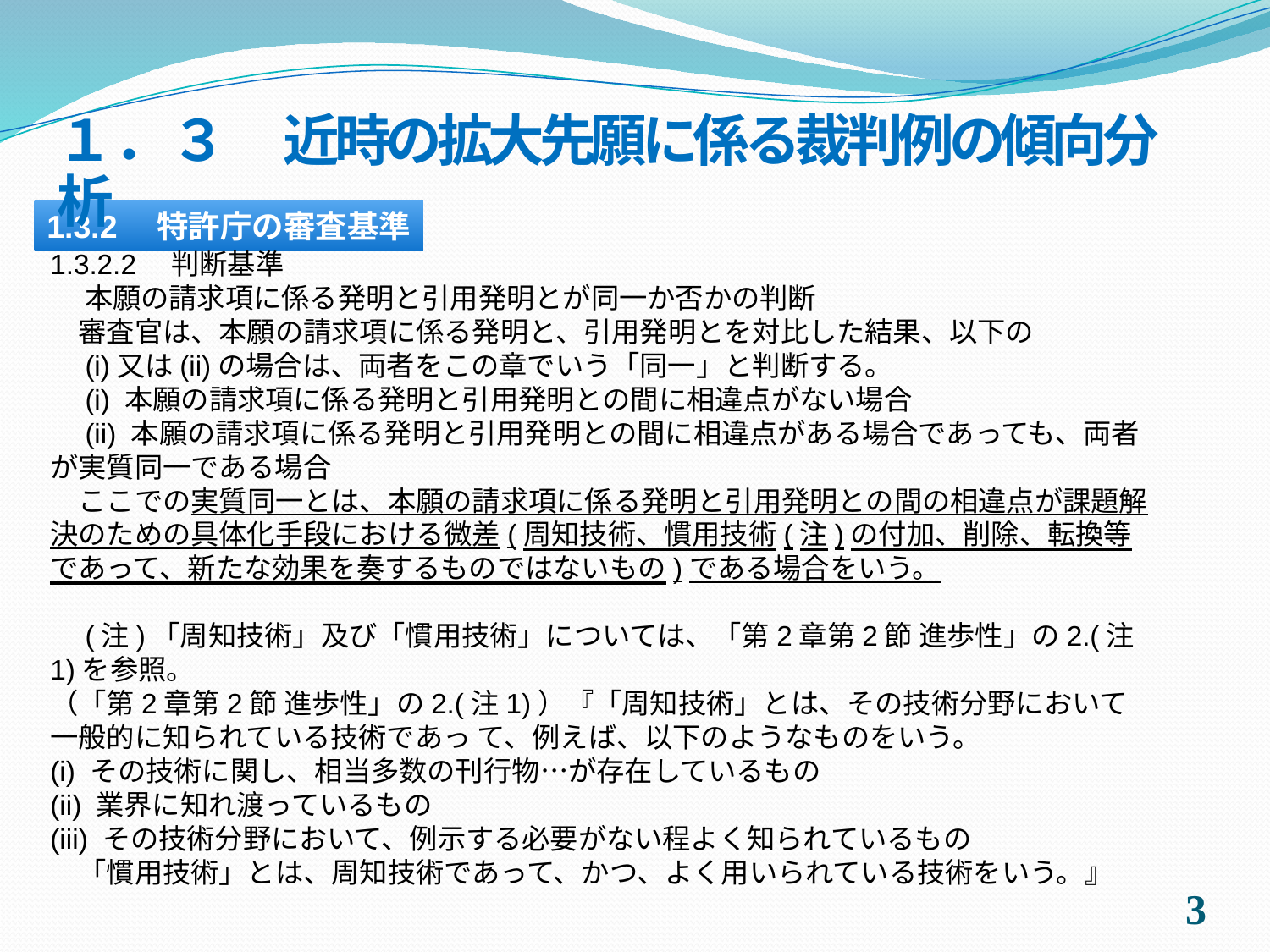

１．３　近時の拡大先願に係る裁判例の傾向分析
1.3.2　特許庁の審査基準
1.3.2.2　判断基準
　 本願の請求項に係る発明と引用発明とが同一か否かの判断
　審査官は、本願の請求項に係る発明と、引用発明とを対比した結果、以下の
　(i)又は(ii)の場合は、両者をこの章でいう「同一」と判断する。
　(i) 本願の請求項に係る発明と引用発明との間に相違点がない場合
　(ii) 本願の請求項に係る発明と引用発明との間に相違点がある場合であっても、両者が実質同一である場合
　ここでの実質同一とは、本願の請求項に係る発明と引用発明との間の相違点が課題解決のための具体化手段における微差(周知技術、慣用技術(注)の付加、削除、転換等であって、新たな効果を奏するものではないもの)である場合をいう。

　(注)「周知技術」及び「慣用技術」については、「第2章第2節 進歩性」の2.(注1)を参照。
（「第2章第2節 進歩性」の2.(注1)）『「周知技術」とは、その技術分野において一般的に知られている技術であっ て、例えば、以下のようなものをいう。
(i) その技術に関し、相当多数の刊行物…が存在しているもの
(ii) 業界に知れ渡っているもの
(iii) その技術分野において、例示する必要がない程よく知られているもの
　「慣用技術」とは、周知技術であって、かつ、よく用いられている技術をいう。』
3